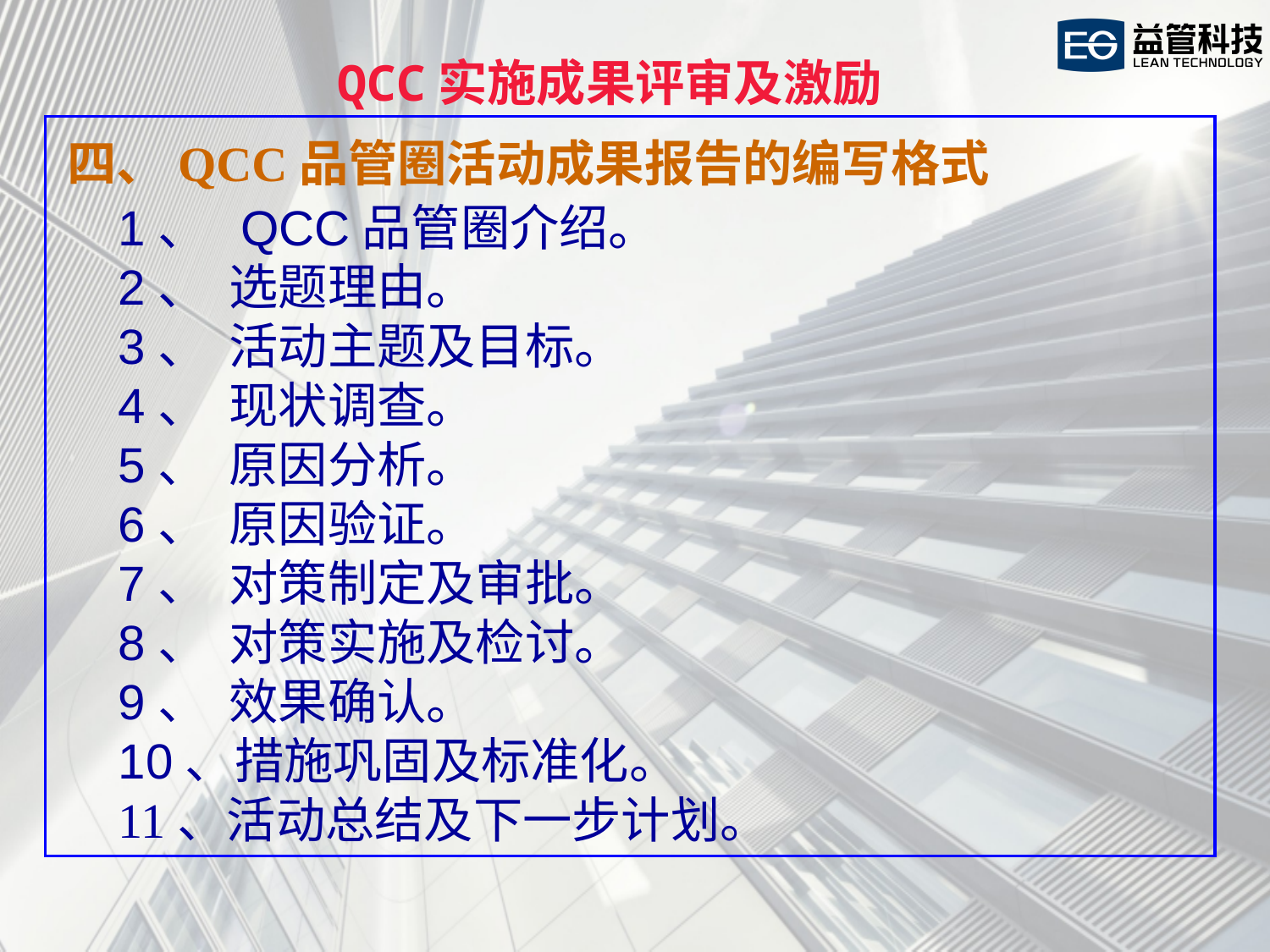

QCC实施成果评审及激励

四、QCC品管圈活动成果报告的编写格式
1、  QCC品管圈介绍。
2、  选题理由。
3、  活动主题及目标。
4、  现状调查。
5、  原因分析。
6、  原因验证。
7、  对策制定及审批。
8、  对策实施及检讨。
9、  效果确认。
10、措施巩固及标准化。
11、活动总结及下一步计划。